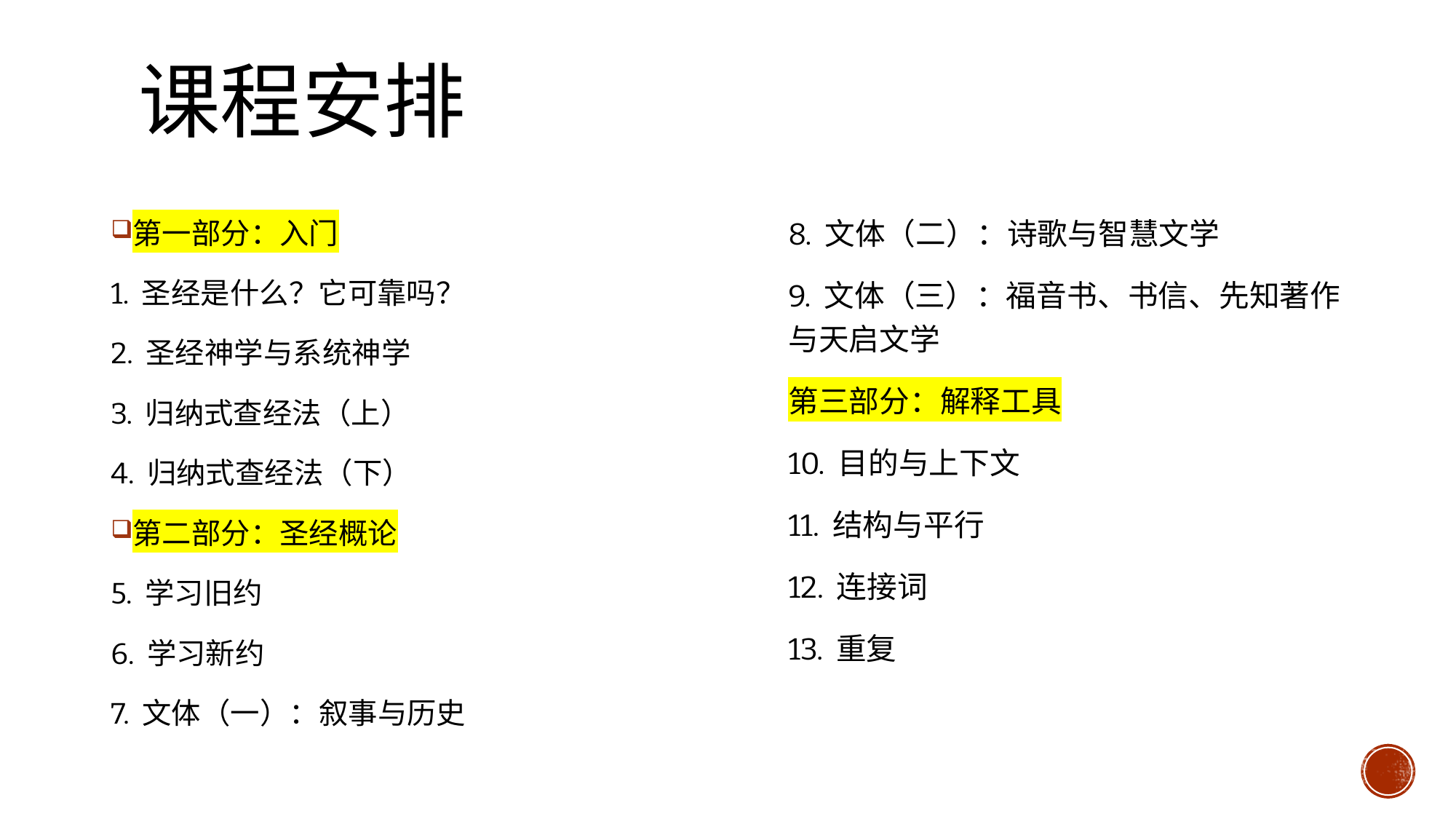

# 课程安排
第一部分：入门
1. 圣经是什么？它可靠吗？
2. 圣经神学与系统神学
3. 归纳式查经法（上）
4. 归纳式查经法（下）
第二部分：圣经概论
5. 学习旧约
6. 学习新约
7. 文体（一）：叙事与历史
8. 文体（二）：诗歌与智慧文学
9. 文体（三）：福音书、书信、先知著作与天启文学
第三部分：解释工具
10. 目的与上下文
11. 结构与平行
12. 连接词
13. 重复